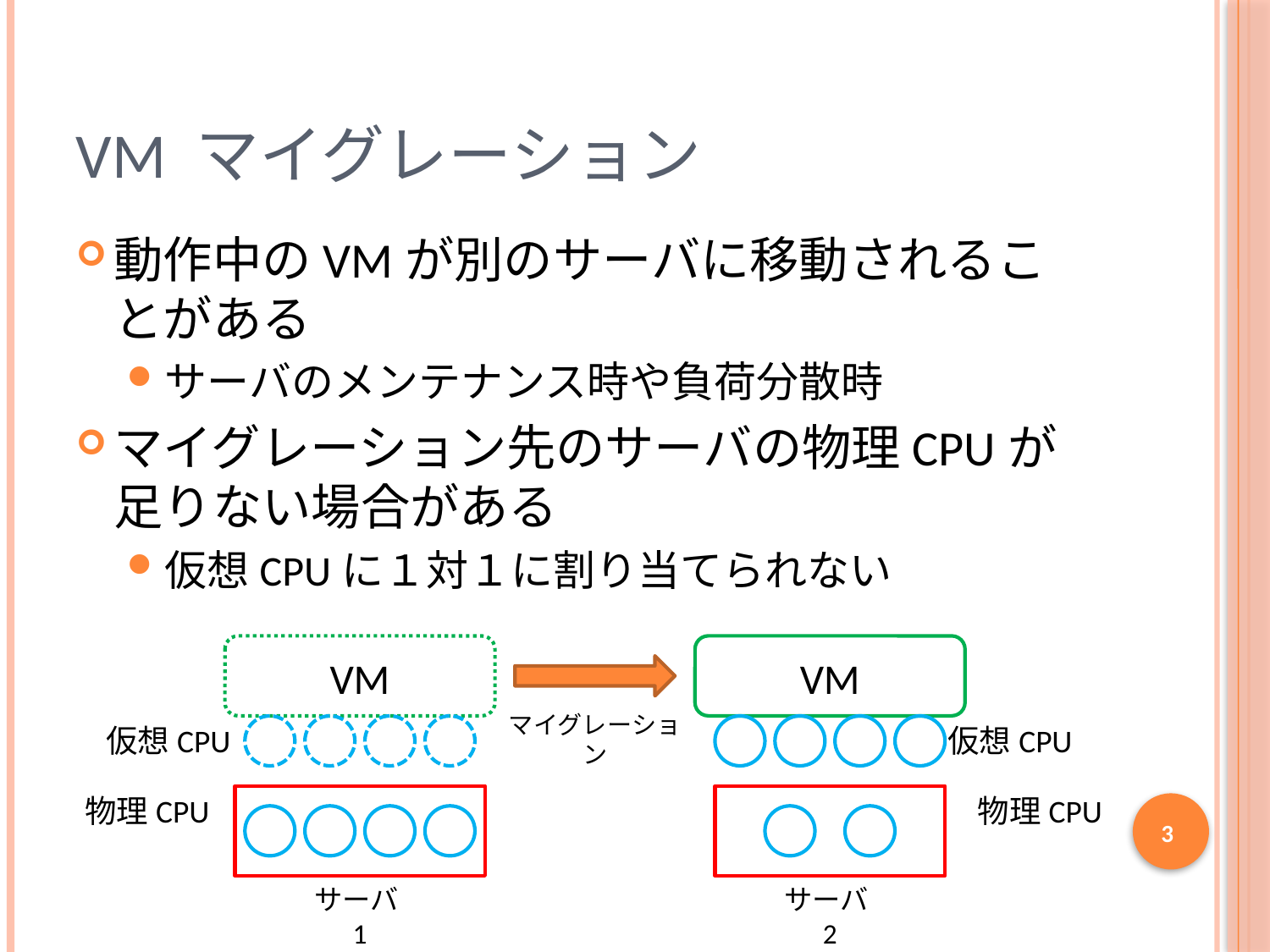

# VM マイグレーション
動作中のVMが別のサーバに移動されることがある
サーバのメンテナンス時や負荷分散時
マイグレーション先のサーバの物理CPUが足りない場合がある
仮想CPUに１対１に割り当てられない

VM
VM

マイグレーション
仮想CPU
仮想CPU

物理CPU
物理CPU

3

サーバ1
サーバ2